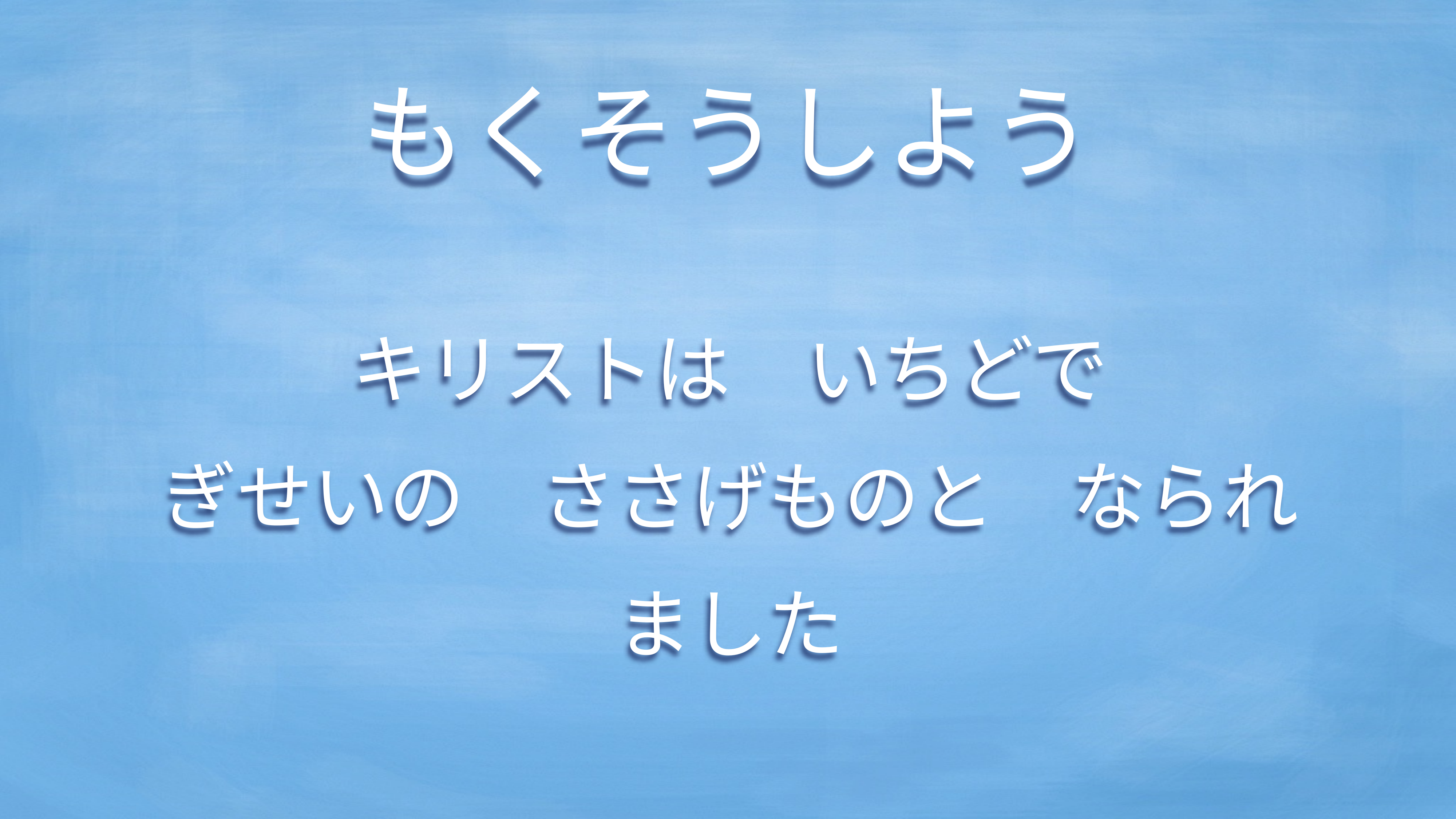

もくそうしよう
キリストは　いちどで
ぎせいの　ささげものと　なられました